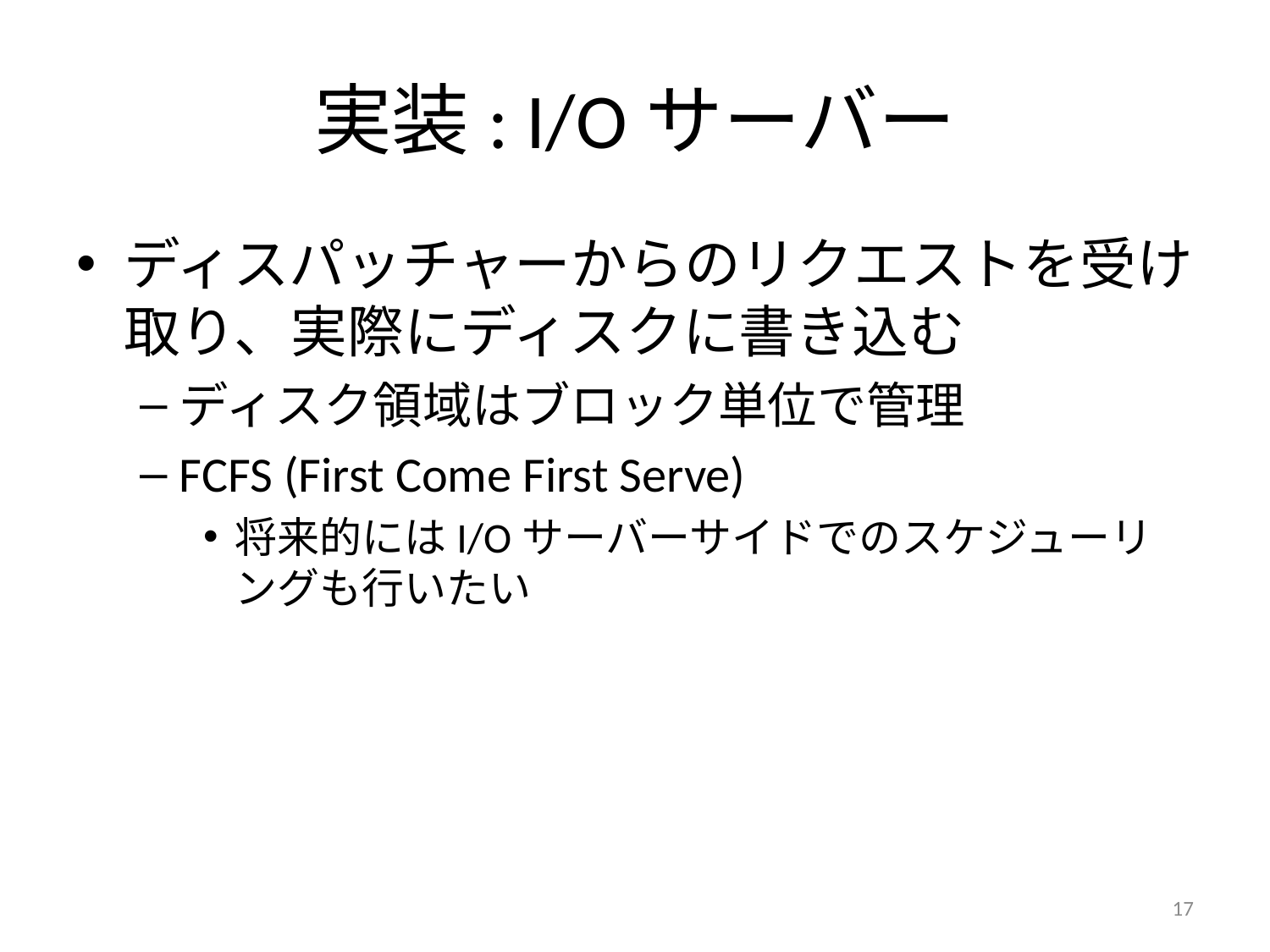

# 実装: I/Oサーバー
ディスパッチャーからのリクエストを受け取り、実際にディスクに書き込む
ディスク領域はブロック単位で管理
FCFS (First Come First Serve)
将来的にはI/Oサーバーサイドでのスケジューリングも行いたい
17